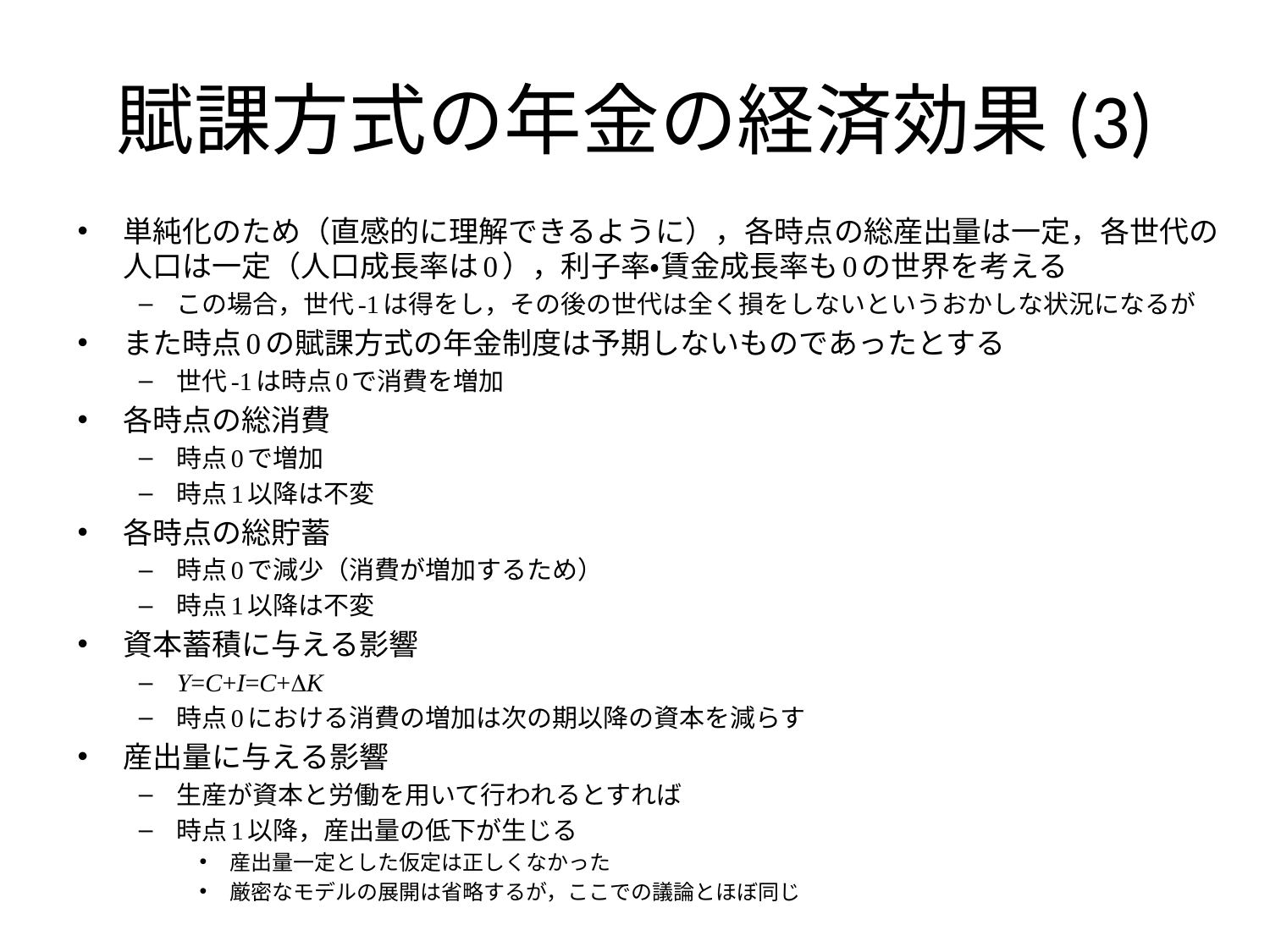

# 賦課方式の年金の経済効果(3)
単純化のため（直感的に理解できるように），各時点の総産出量は一定，各世代の人口は一定（人口成長率は0），利子率・賃金成長率も0の世界を考える
この場合，世代-1は得をし，その後の世代は全く損をしないというおかしな状況になるが
また時点0の賦課方式の年金制度は予期しないものであったとする
世代-1は時点0で消費を増加
各時点の総消費
時点0で増加
時点1以降は不変
各時点の総貯蓄
時点0で減少（消費が増加するため）
時点1以降は不変
資本蓄積に与える影響
Y=C+I=C+ΔK
時点0における消費の増加は次の期以降の資本を減らす
産出量に与える影響
生産が資本と労働を用いて行われるとすれば
時点1以降，産出量の低下が生じる
産出量一定とした仮定は正しくなかった
厳密なモデルの展開は省略するが，ここでの議論とほぼ同じ